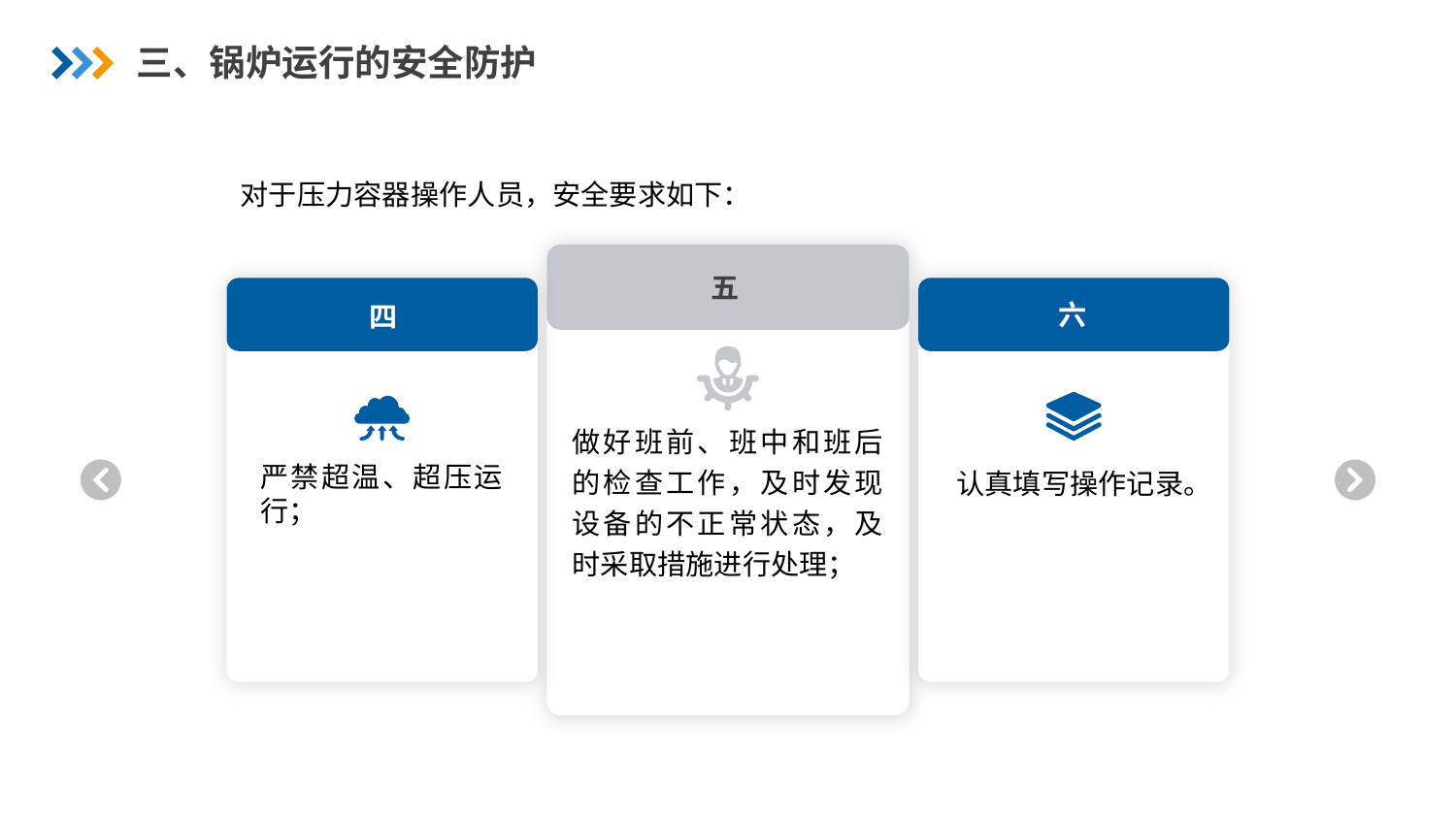

三、锅炉运行的安全防护
对于压力容器操作人员，安全要求如下：

五
六
四

做好班前、班中和班后的检查工作，及时发现设备的不正常状态，及时采取措施进行处理；
严禁超温、超压运行；
认真填写操作记录。